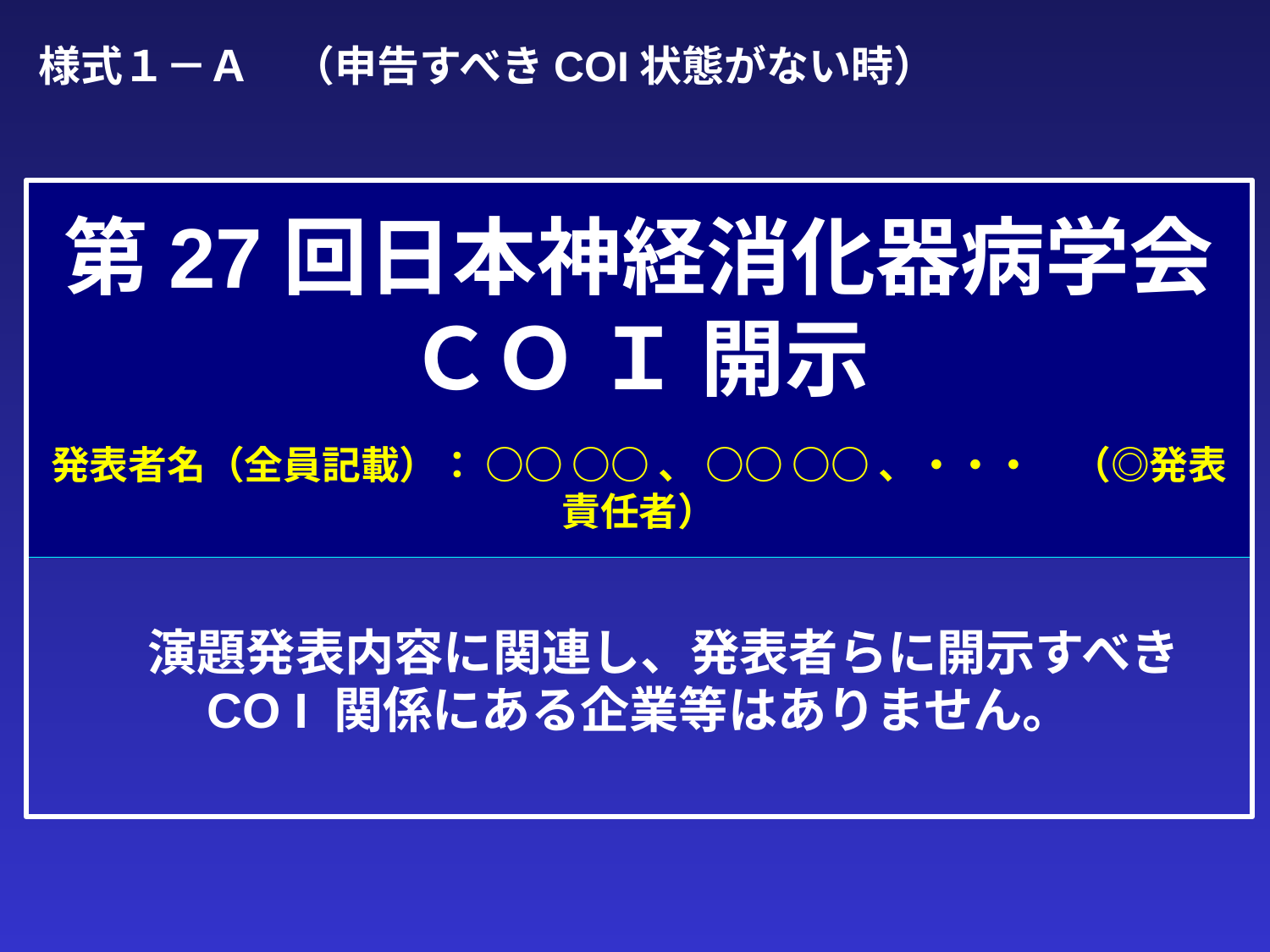

様式１－Ａ　（申告すべきCOI状態がない時）
# 第27回日本神経消化器病学会 ＣＯ Ｉ 開示 　 発表者名（全員記載）： ○○ ○○ 、 ○○ ○○ 、・・・　（◎発表責任者）

　演題発表内容に関連し、発表者らに開示すべき
CO I 関係にある企業等はありません。